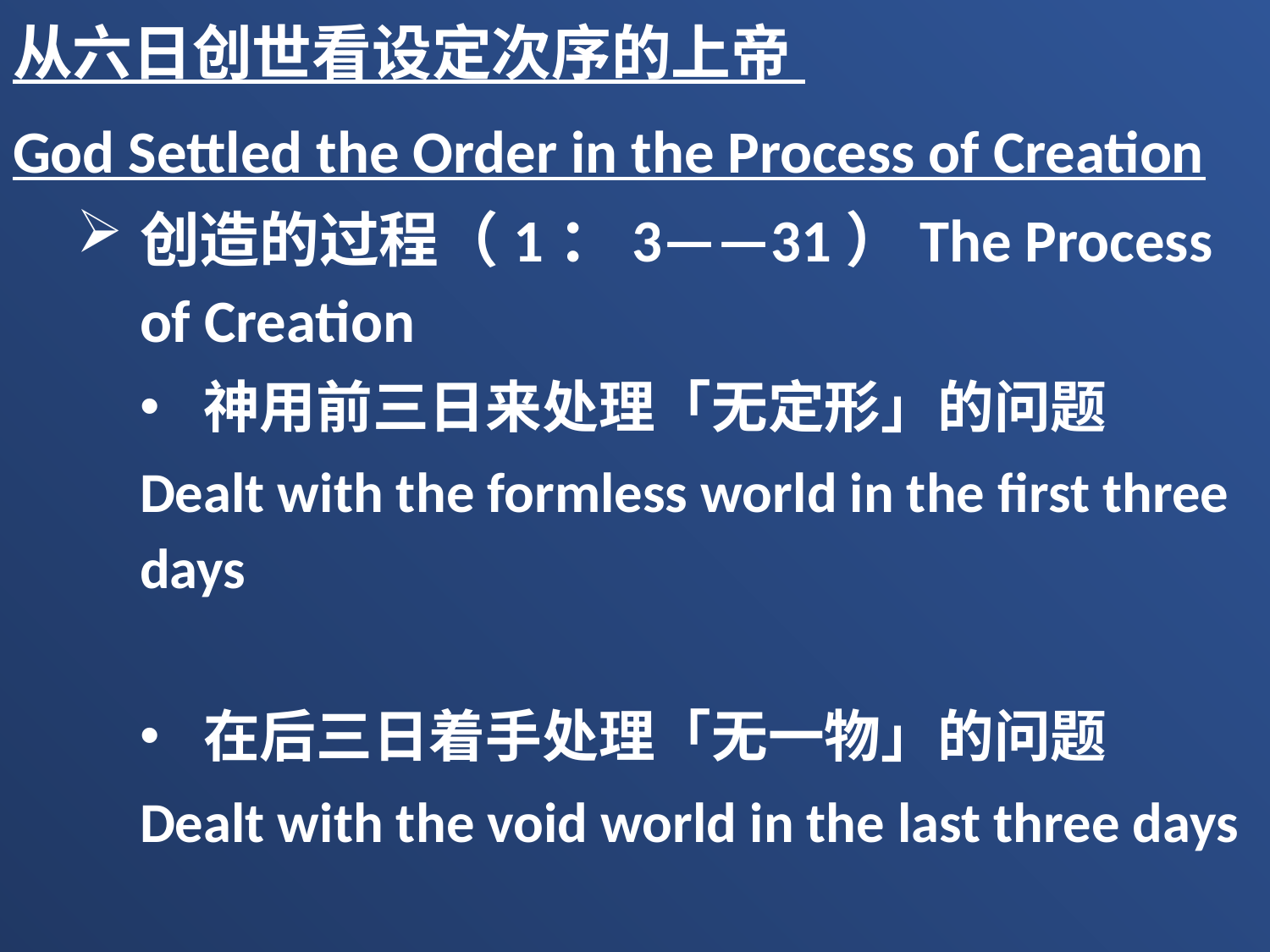

从六日创世看设定次序的上帝
God Settled the Order in the Process of Creation
创造的过程（1：3——31）The Process of Creation
神用前三日来处理「无定形」的问题
Dealt with the formless world in the first three days

在后三日着手处理「无一物」的问题
Dealt with the void world in the last three days